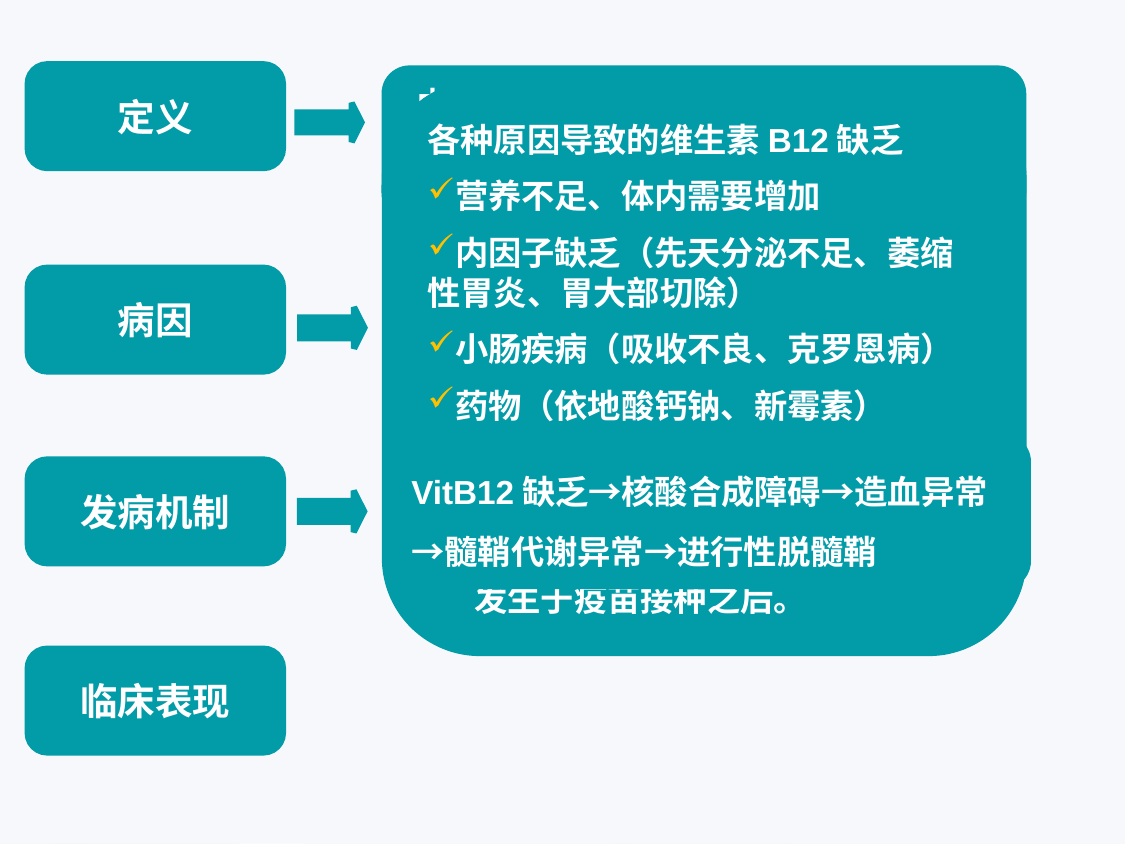

定义
由于维生素B12的摄入、吸收、结合、转运或代谢障碍，导致体内含量不足而引起的中枢和周围神经系统变性的疾病
各种原因导致的维生素B12缺乏
营养不足、体内需要增加
内因子缺乏（先天分泌不足、萎缩性胃炎、胃大部切除）
小肠疾病（吸收不良、克罗恩病）
药物（依地酸钙钠、新霉素）
叶酸缺乏
能由于某些病毒感染所致，或感染后的一种机体自身免疫反应，有的发生于疫苗接种之后。

病因

VitB12缺乏→核酸合成障碍→造血异常 →髓鞘代谢异常→进行性脱髓鞘
发病机制

临床表现